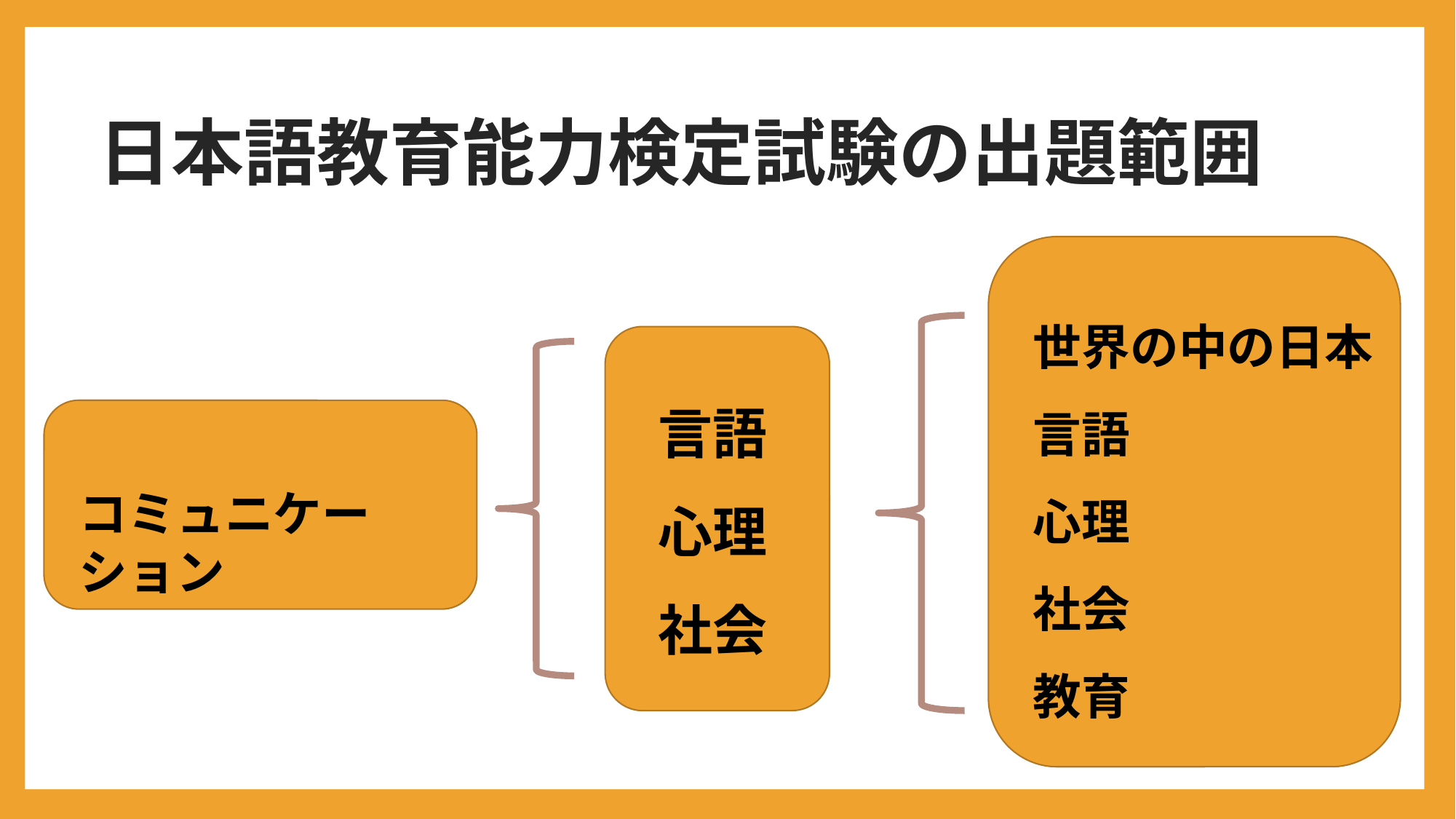

日本語教育能力検定試験の出題範囲

世界の中の日本
言語
心理
社会
教育

言語
心理
社会

コミュニケーション